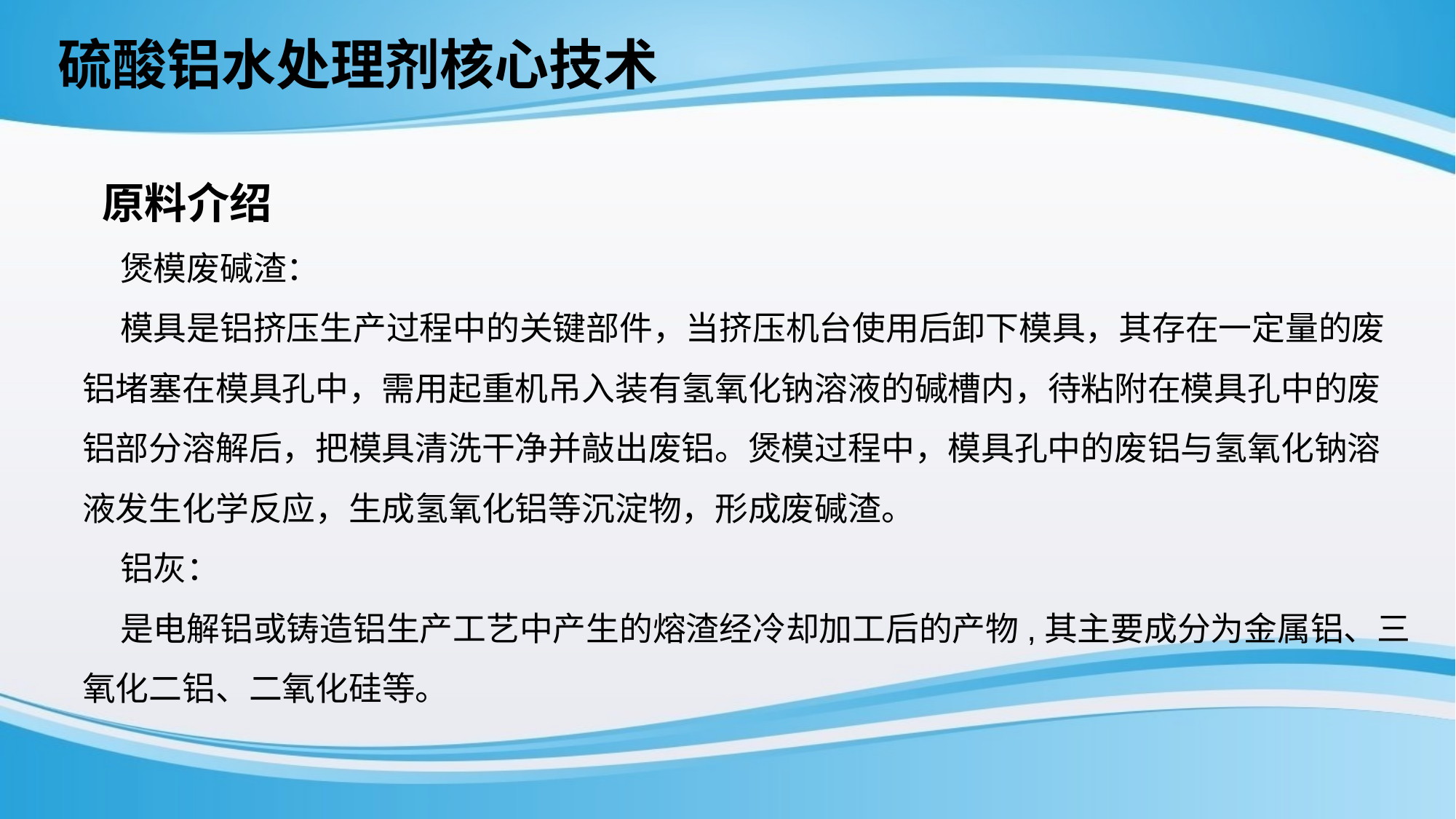

硫酸铝水处理剂核心技术
 原料介绍
    煲模废碱渣：
    模具是铝挤压生产过程中的关键部件，当挤压机台使用后卸下模具，其存在一定量的废铝堵塞在模具孔中，需用起重机吊入装有氢氧化钠溶液的碱槽内，待粘附在模具孔中的废铝部分溶解后，把模具清洗干净并敲出废铝。煲模过程中，模具孔中的废铝与氢氧化钠溶液发生化学反应，生成氢氧化铝等沉淀物，形成废碱渣。
    铝灰：
    是电解铝或铸造铝生产工艺中产生的熔渣经冷却加工后的产物,其主要成分为金属铝、三氧化二铝、二氧化硅等。